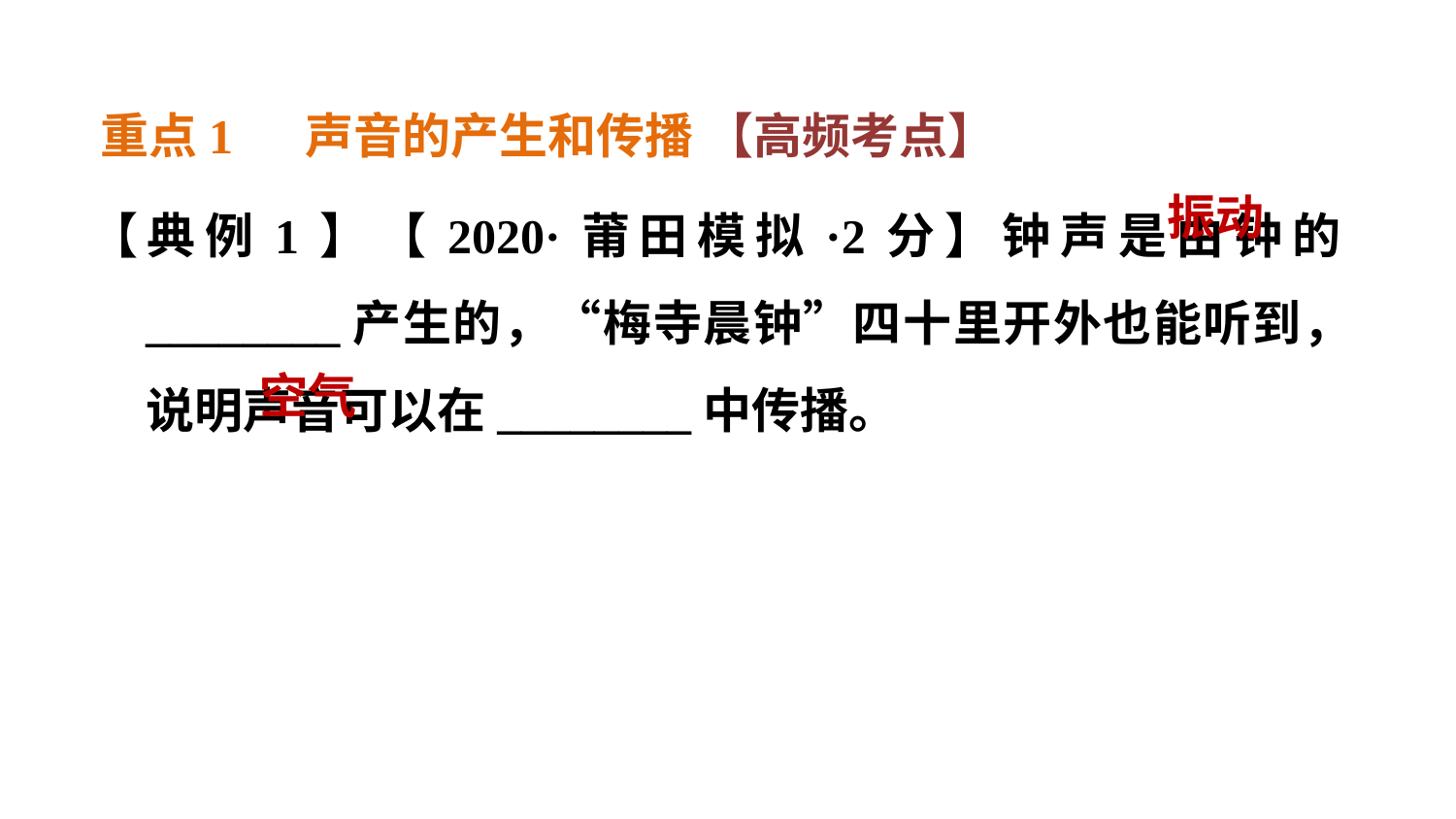

重点1     声音的产生和传播 【高频考点】
【典例1】【2020·莆田模拟·2分】钟声是由钟的________产生的，“梅寺晨钟”四十里开外也能听到，说明声音可以在________中传播。
振动
空气